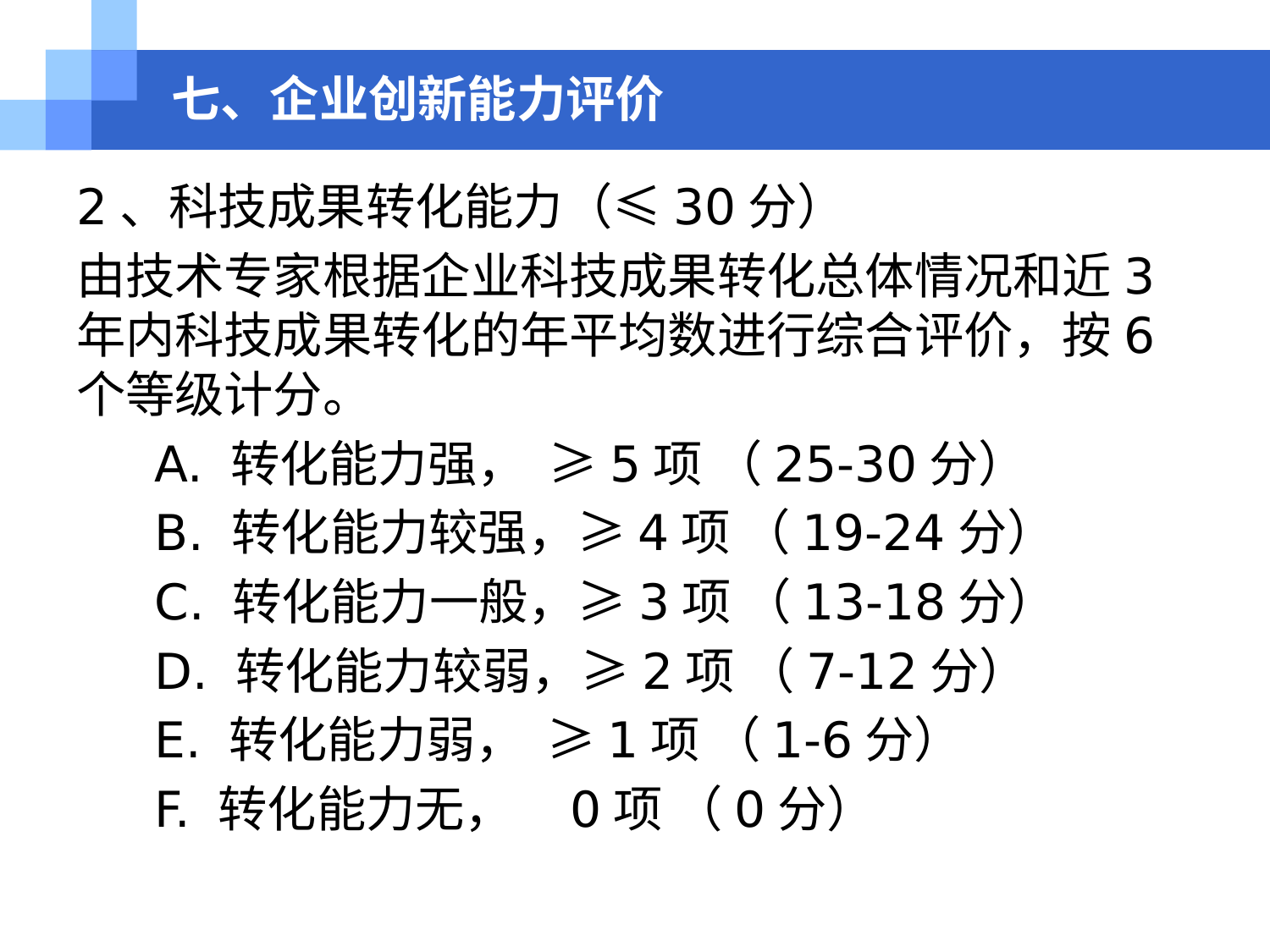

# 七、企业创新能力评价
2、科技成果转化能力（≤30分）
由技术专家根据企业科技成果转化总体情况和近3年内科技成果转化的年平均数进行综合评价，按6个等级计分。
     A. 转化能力强，  ≥5项 （25-30分）
     B. 转化能力较强，≥4项 （19-24分）
     C. 转化能力一般，≥3项 （13-18分）
     D. 转化能力较弱，≥2项 （7-12分）
     E. 转化能力弱，  ≥1项 （1-6分）
     F. 转化能力无，    0项 （0分）